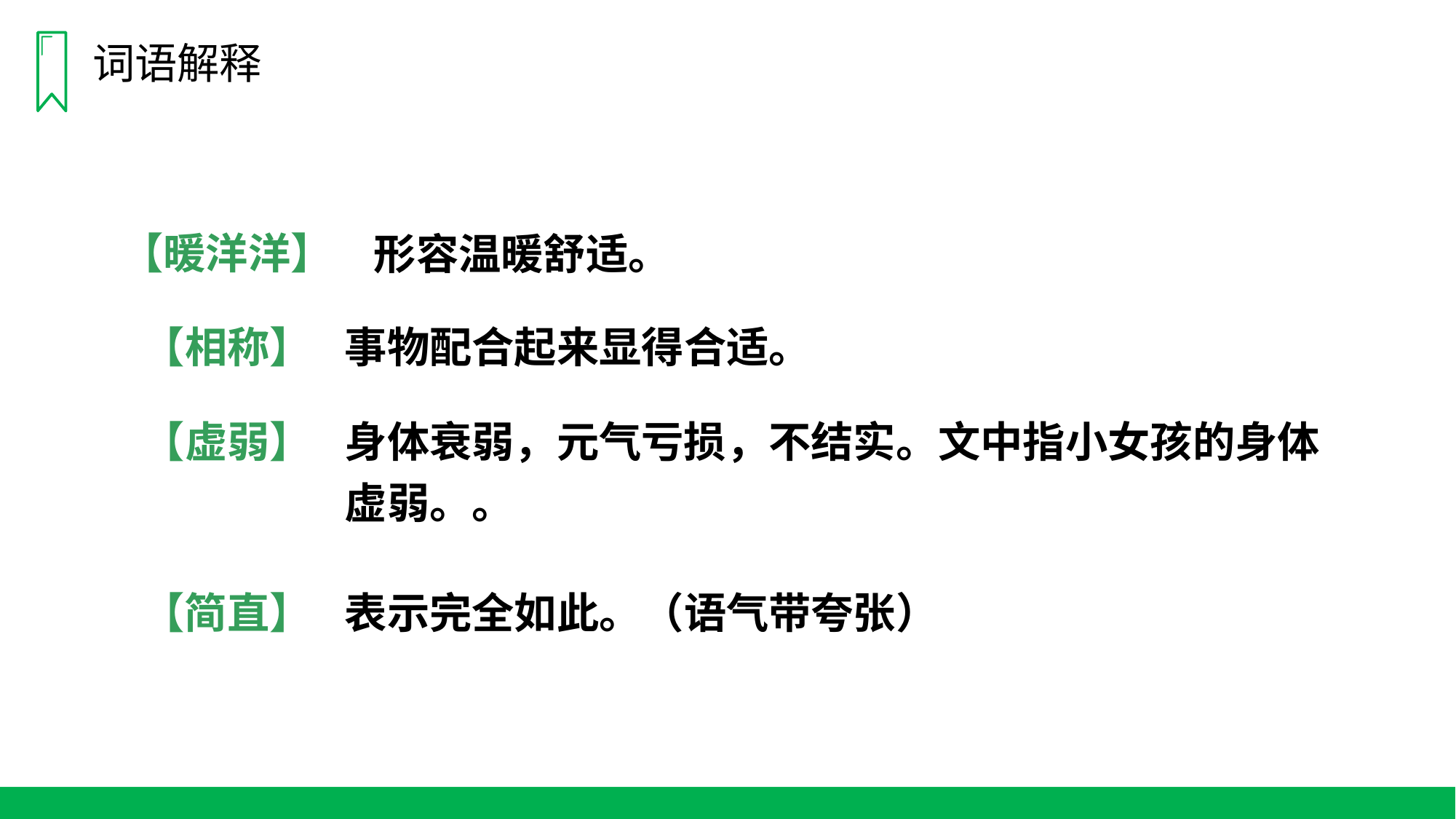

词语解释
【暖洋洋】
形容温暖舒适。
【相称】
事物配合起来显得合适。
【虚弱】
身体衰弱，元气亏损，不结实。文中指小女孩的身体虚弱。。
【简直】
表示完全如此。（语气带夸张）